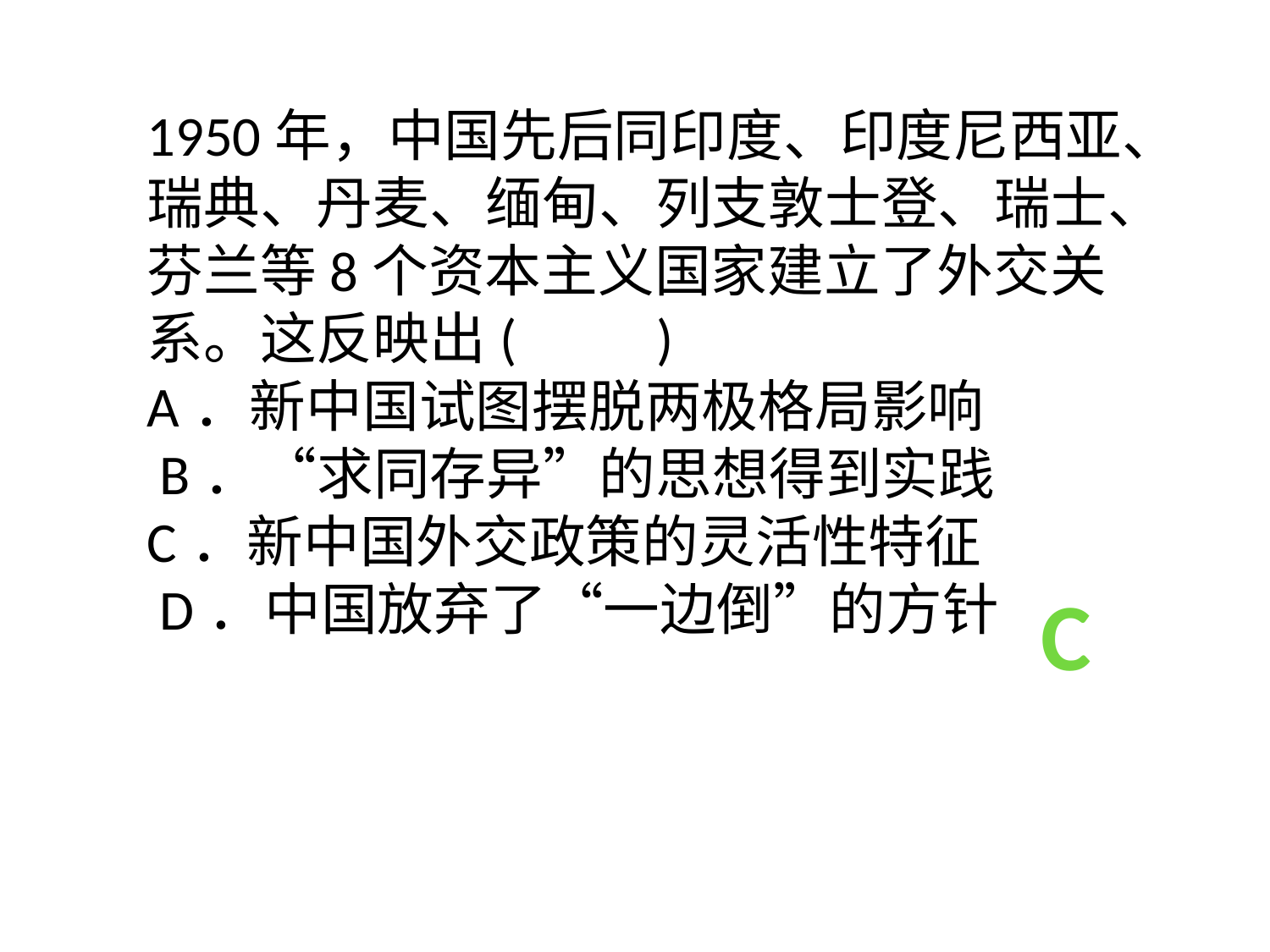

1950年，中国先后同印度、印度尼西亚、瑞典、丹麦、缅甸、列支敦士登、瑞士、芬兰等8个资本主义国家建立了外交关系。这反映出(　　)
A．新中国试图摆脱两极格局影响
 B．“求同存异”的思想得到实践
C．新中国外交政策的灵活性特征
 D．中国放弃了“一边倒”的方针
C